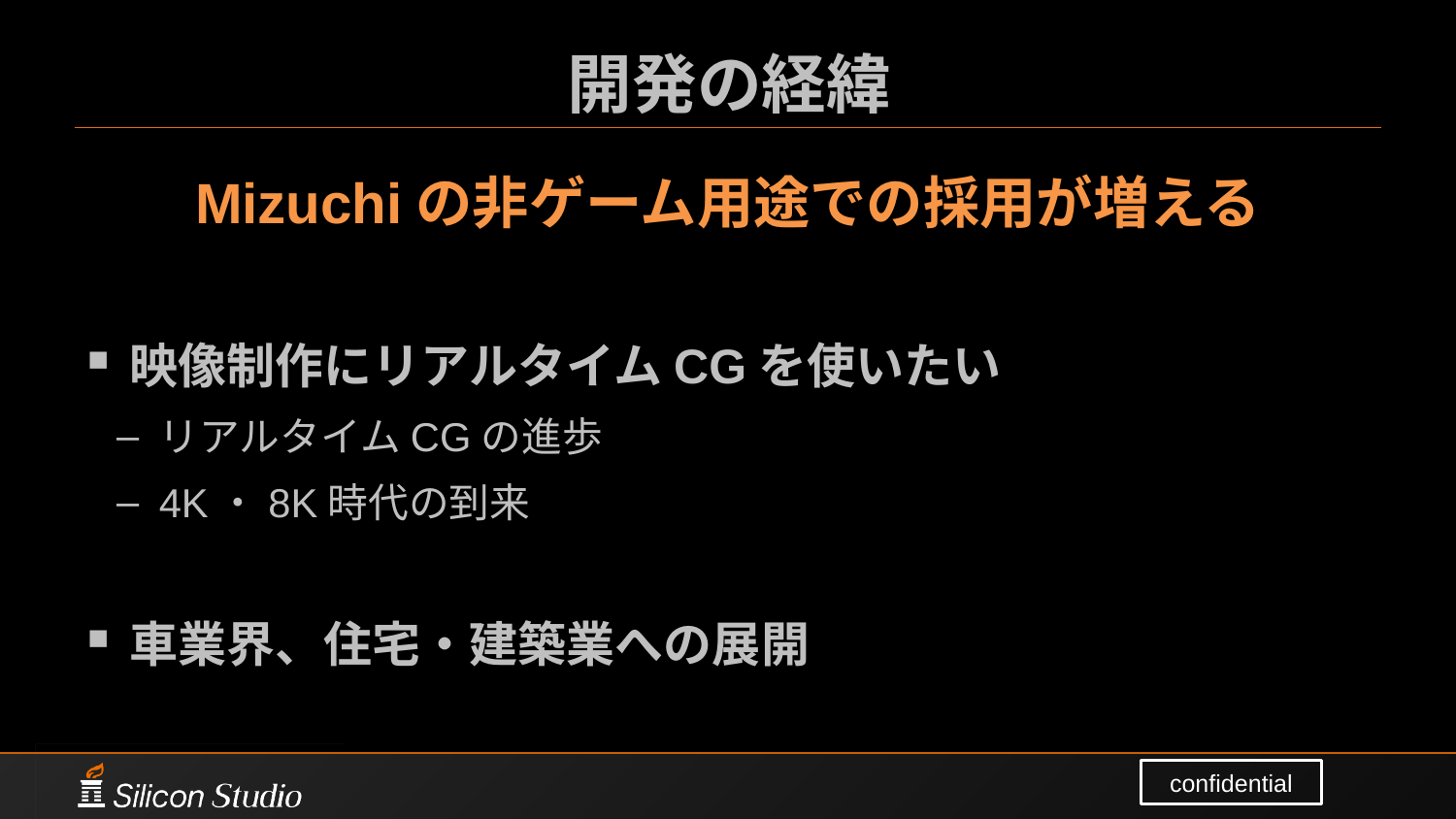

# 開発の経緯
Mizuchiの非ゲーム用途での採用が増える

映像制作にリアルタイムCGを使いたい
リアルタイムCGの進歩
4K・8K時代の到来

車業界、住宅・建築業への展開